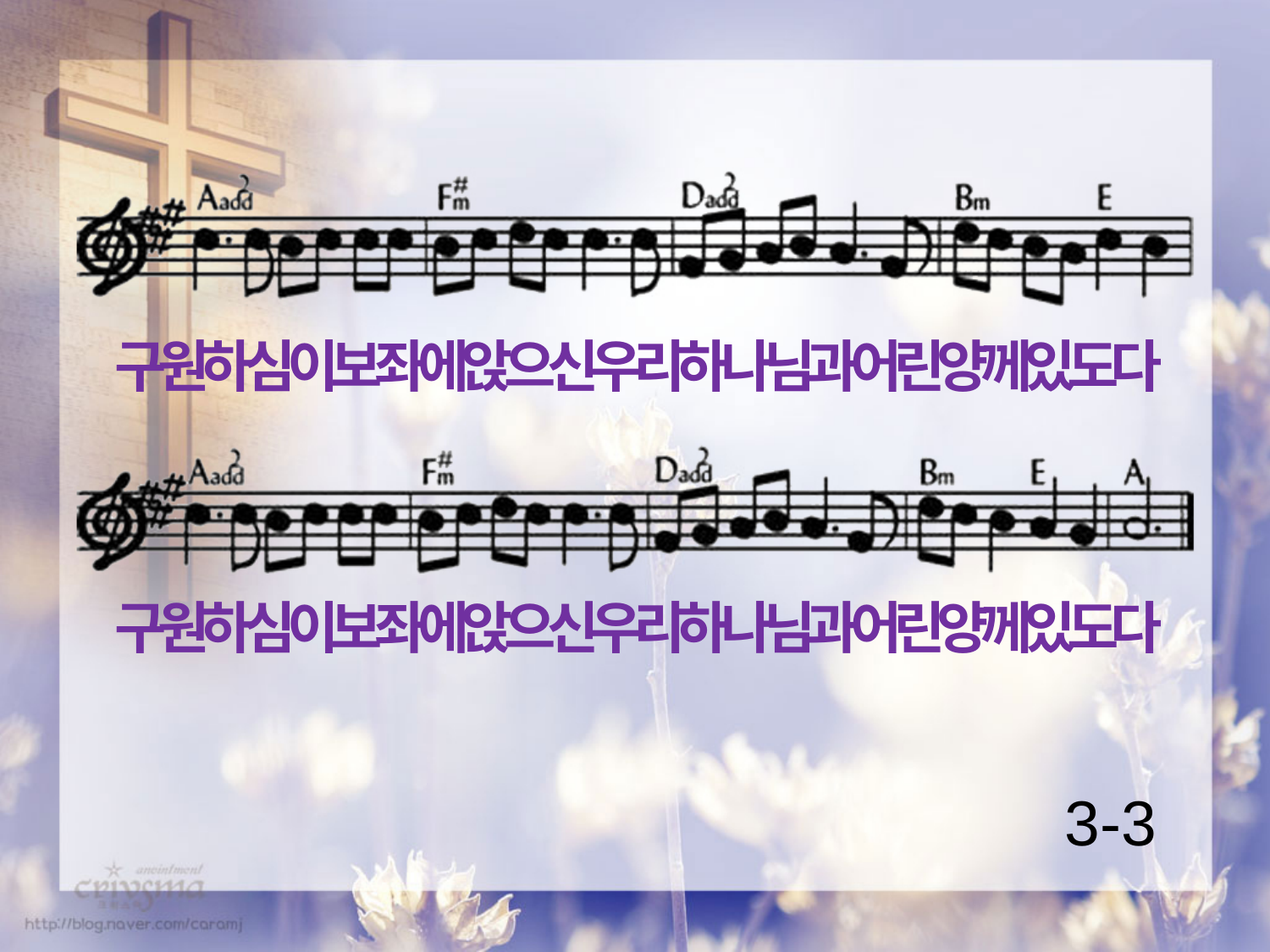

구원하심이보좌에앉으신우리하나님과어린양께있도다
구원하심이보좌에앉으신우리하나님과어린양께있도다
3-3